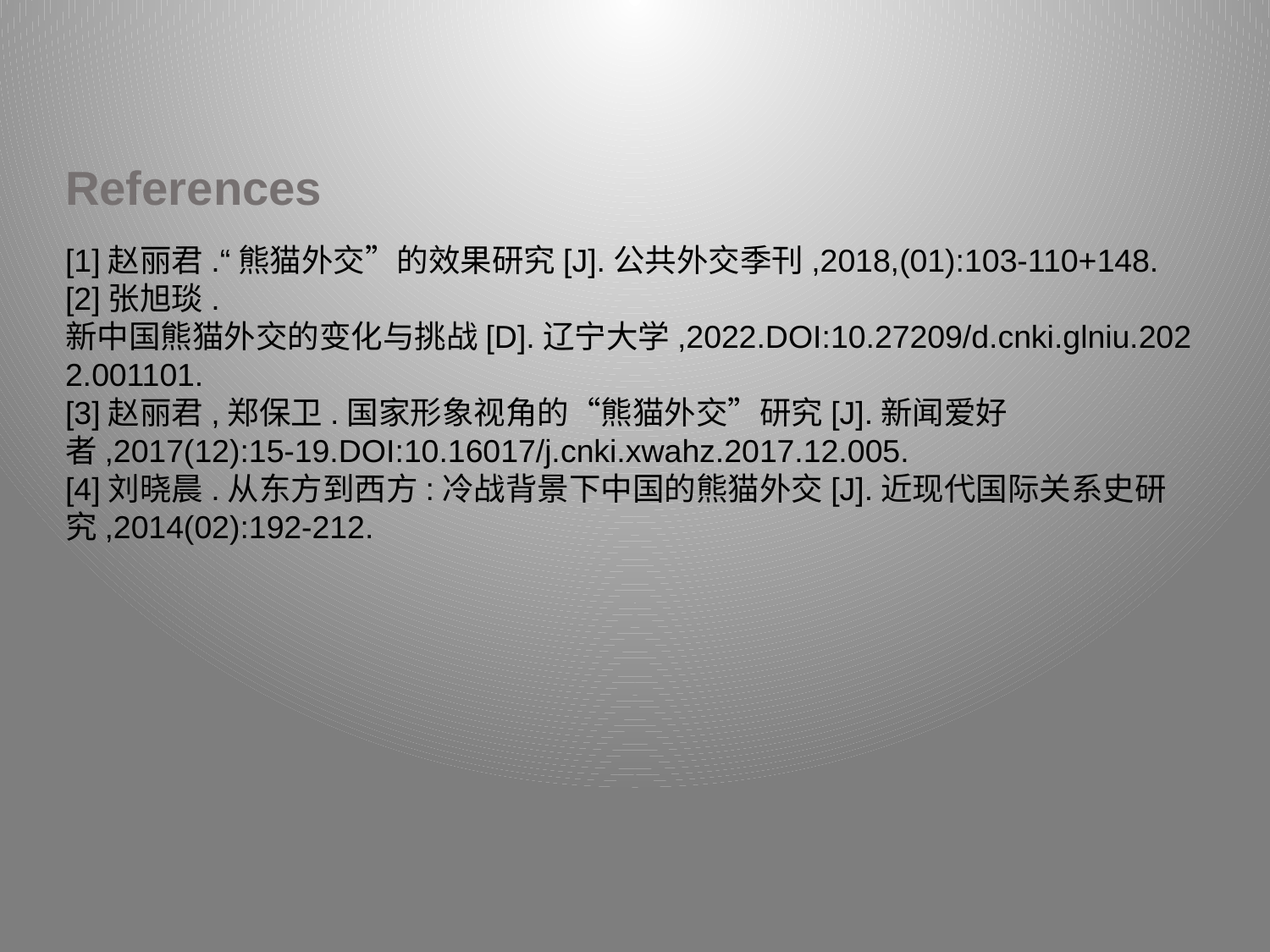

References
[1]赵丽君.“熊猫外交”的效果研究[J].公共外交季刊,2018,(01):103-110+148.
[2]张旭琰. 新中国熊猫外交的变化与挑战[D].辽宁大学,2022.DOI:10.27209/d.cnki.glniu.2022.001101.
[3]赵丽君,郑保卫.国家形象视角的“熊猫外交”研究[J].新闻爱好者,2017(12):15-19.DOI:10.16017/j.cnki.xwahz.2017.12.005.
[4]刘晓晨.从东方到西方:冷战背景下中国的熊猫外交[J].近现代国际关系史研究,2014(02):192-212.